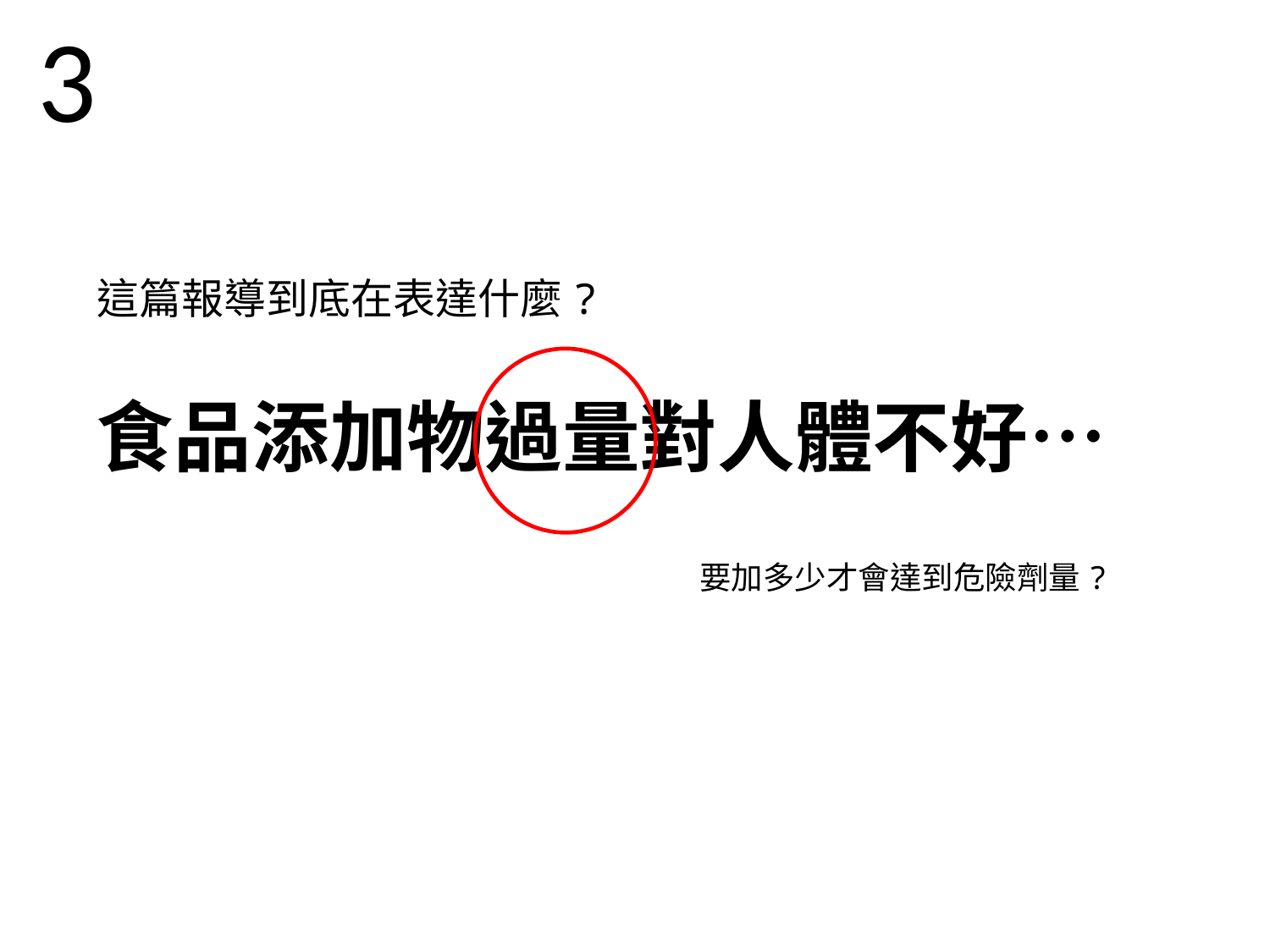

3
這篇報導到底在表達什麼?
# 食品添加物過量對人體不好…

要加多少才會達到危險劑量?